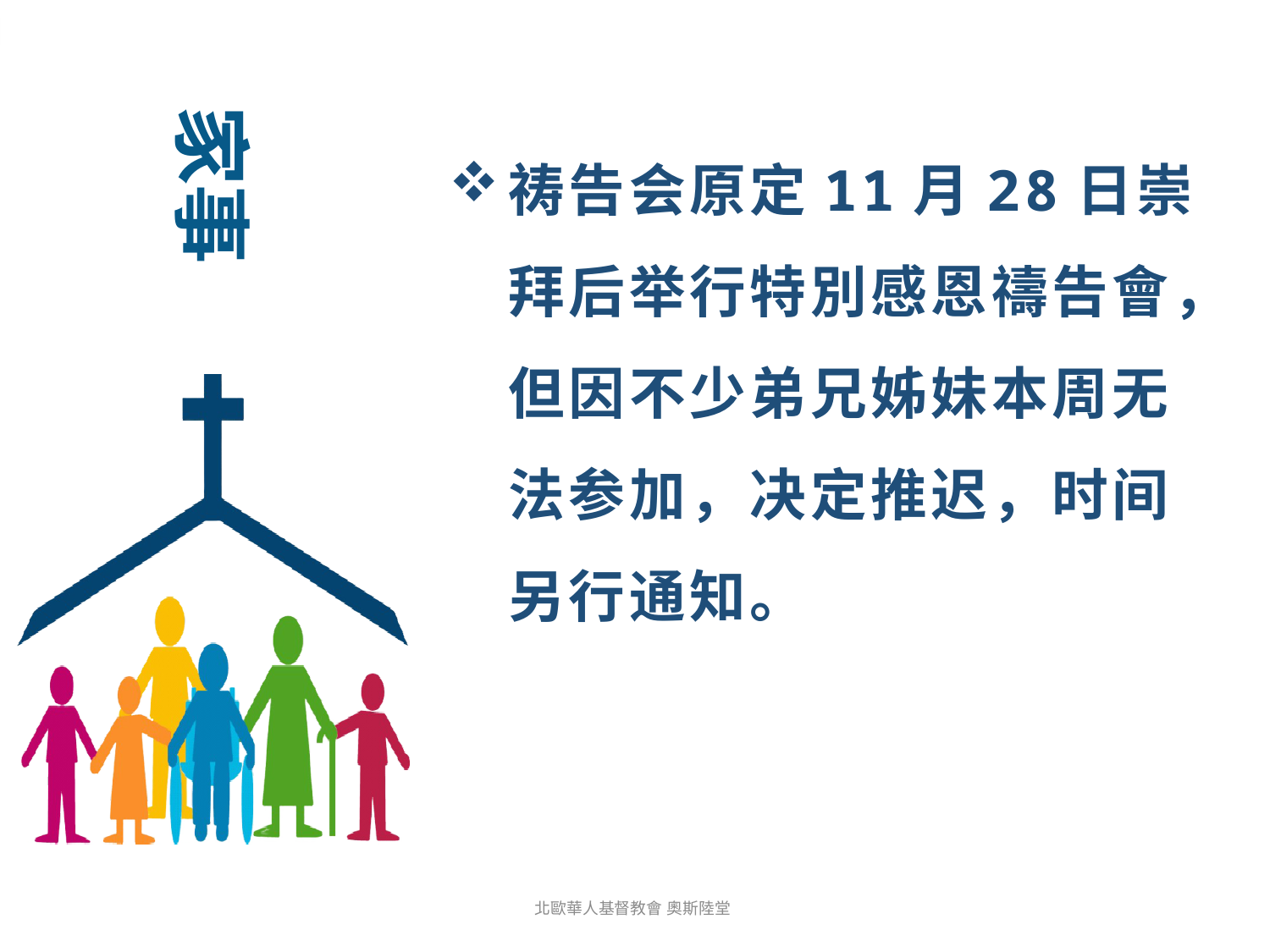

祷告会原定11月28日崇拜后举行特別感恩禱告會，但因不少弟兄姊妹本周无法参加，决定推迟，时间另行通知。
北歐華人基督教會 奧斯陸堂